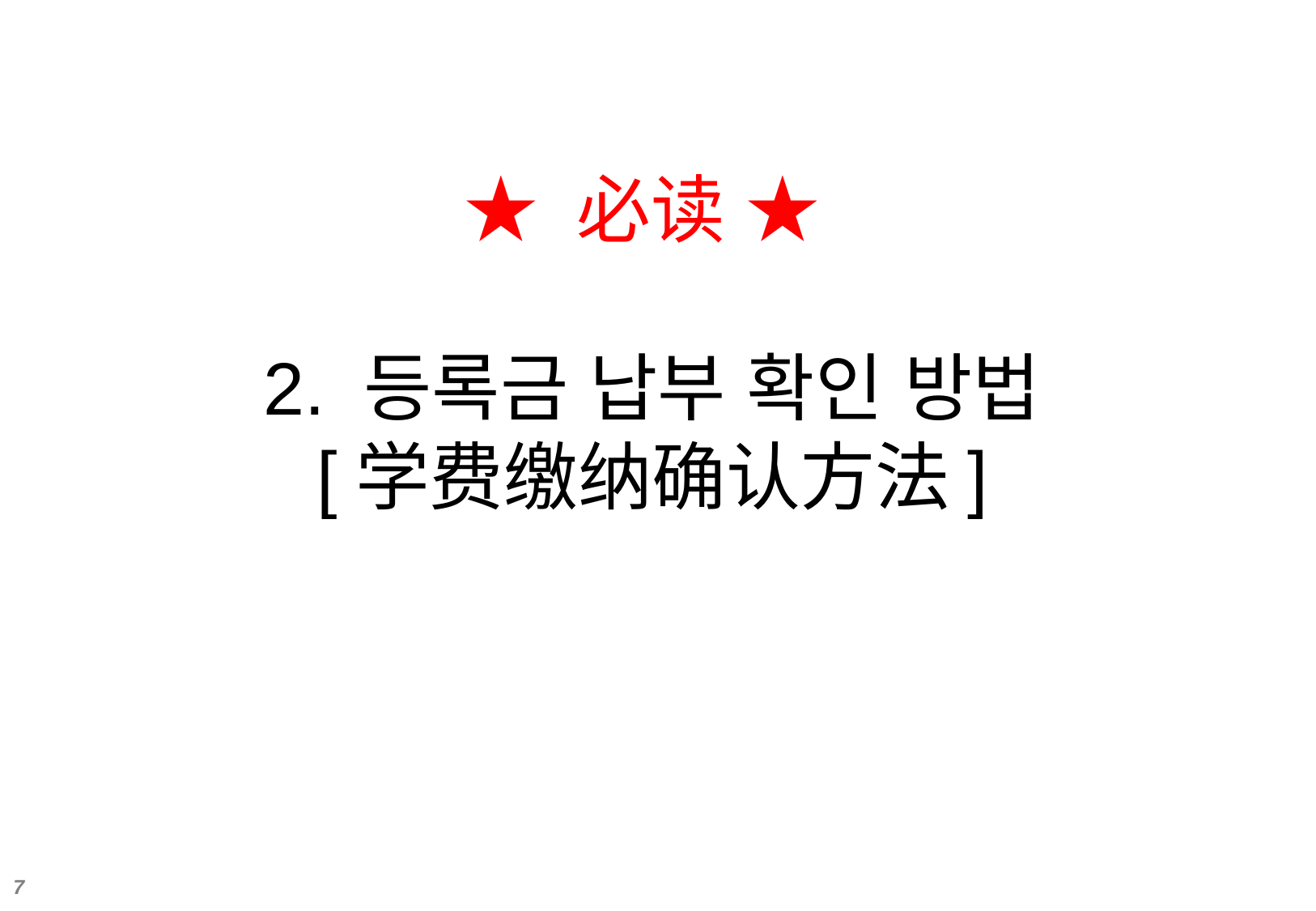

# ★ 必读 ★ 2. 등록금 납부 확인 방법 [学费缴纳确认方法]
7